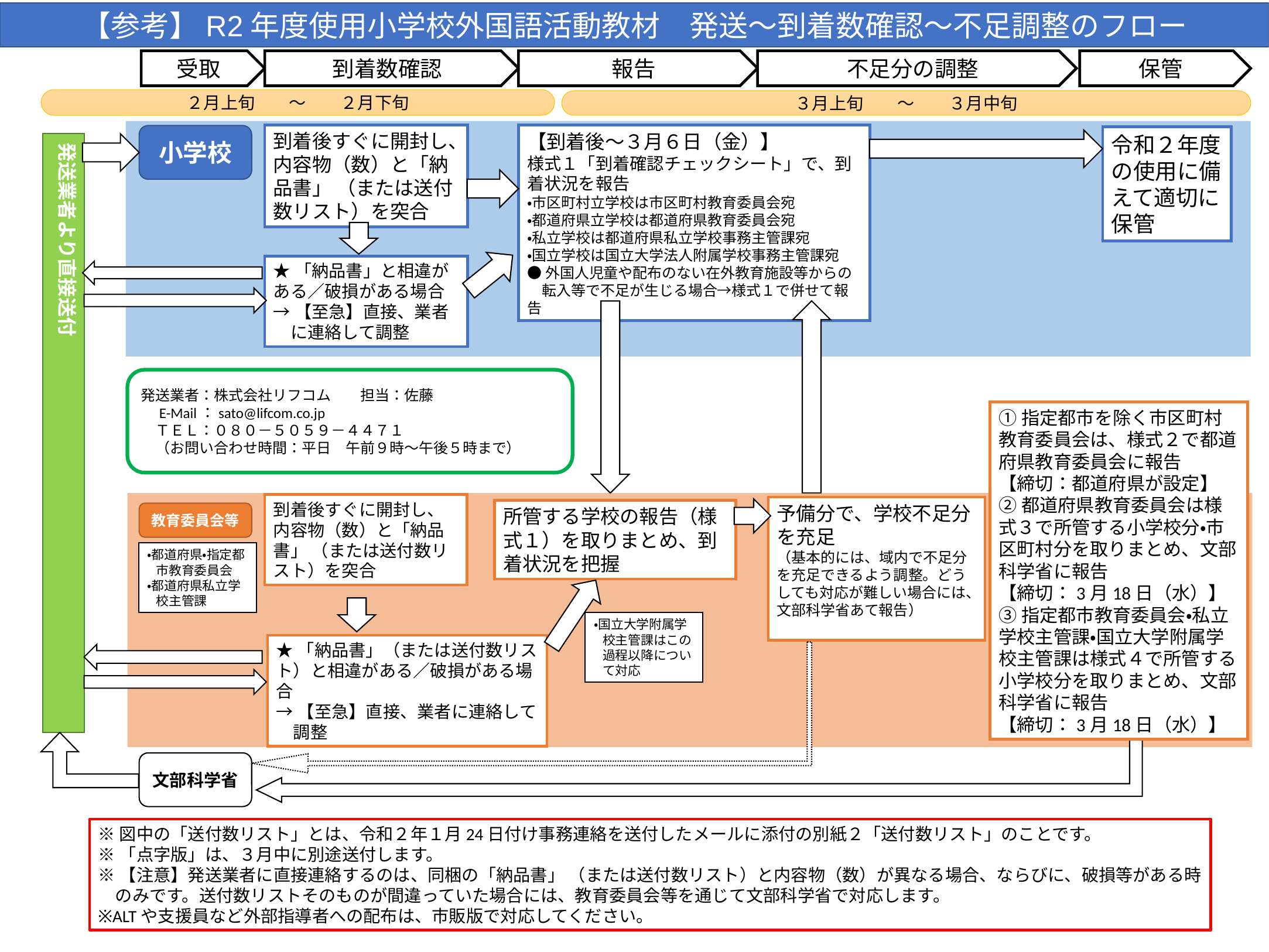

【参考】R2年度使用小学校外国語活動教材　発送～到着数確認～不足調整のフロー
到着数確認
報告
不足分の調整
受取
保管
２月上旬　　～　　２月下旬
３月上旬　　～　　３月中旬

到着後すぐに開封し、内容物（数）と「納品書」 （または送付数リスト）を突合
【到着後～３月６日（金）】
様式１「到着確認チェックシート」で、到着状況を報告
・市区町村立学校は市区町村教育委員会宛
・都道府県立学校は都道府県教育委員会宛
・私立学校は都道府県私立学校事務主管課宛
・国立学校は国立大学法人附属学校事務主管課宛
●外国人児童や配布のない在外教育施設等からの　転入等で不足が生じる場合→様式１で併せて報告
小学校
令和２年度の使用に備えて適切に保管

発送業者より直接送付

★「納品書」と相違がある／破損がある場合
→【至急】直接、業者に連絡して調整

発送業者：株式会社リフコム　　担当：佐藤
　E-Mail：sato@lifcom.co.jp
　ＴＥＬ：０８０－５０５９－４４７１
　（お問い合わせ時間：平日　午前９時～午後５時まで）

①指定都市を除く市区町村教育委員会は、様式２で都道府県教育委員会に報告
【締切：都道府県が設定】
②都道府県教育委員会は様式３で所管する小学校分・市区町村分を取りまとめ、文部科学省に報告
【締切：3月18日（水）】
③指定都市教育委員会・私立学校主管課・国立大学附属学校主管課は様式４で所管する小学校分を取りまとめ、文部科学省に報告
【締切：3月18日（水）】

到着後すぐに開封し、内容物（数）と「納品書」 （または送付数リスト）を突合
予備分で、学校不足分を充足
（基本的には、域内で不足分を充足できるよう調整。どうしても対応が難しい場合には、文部科学省あて報告）

所管する学校の報告（様式１）を取りまとめ、到着状況を把握
教育委員会等
・都道府県・指定都市教育委員会
・都道府県私立学校主管課

・国立大学附属学校主管課はこの過程以降について対応
★「納品書」（または送付数リスト）と相違がある／破損がある場合
→【至急】直接、業者に連絡して調整

文部科学省
※図中の「送付数リスト」とは、令和２年１月24日付け事務連絡を送付したメールに添付の別紙２「送付数リスト」のことです。
※「点字版」は、３月中に別途送付します。
※【注意】発送業者に直接連絡するのは、同梱の「納品書」 （または送付数リスト）と内容物（数）が異なる場合、ならびに、破損等がある時のみです。送付数リストそのものが間違っていた場合には、教育委員会等を通じて文部科学省で対応します。
※ALTや支援員など外部指導者への配布は、市販版で対応してください。